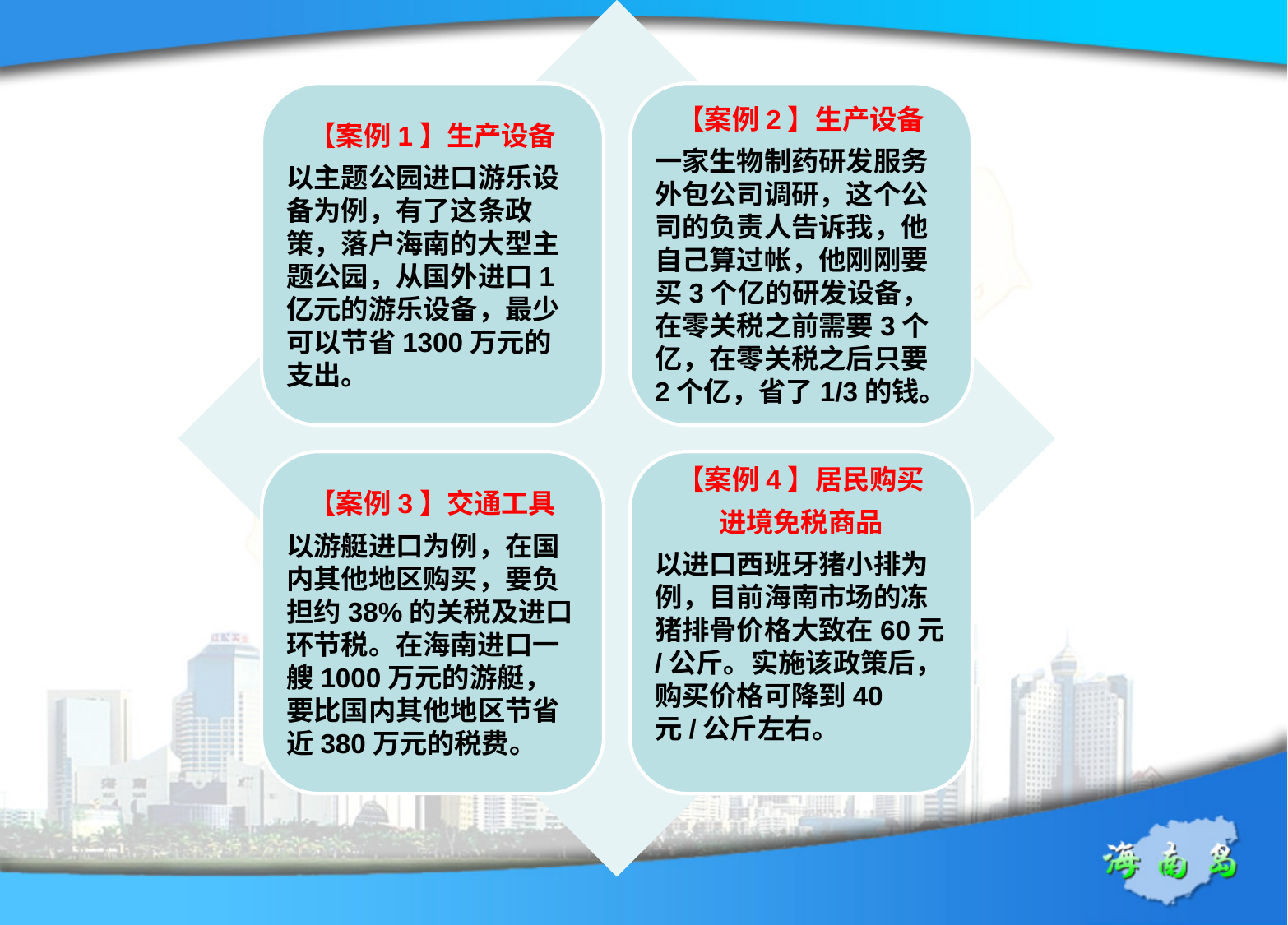

【案例1】生产设备
以主题公园进口游乐设备为例，有了这条政策，落户海南的大型主题公园，从国外进口1亿元的游乐设备，最少可以节省1300万元的支出。
【案例2】生产设备
一家生物制药研发服务外包公司调研，这个公司的负责人告诉我，他自己算过帐，他刚刚要买3个亿的研发设备，在零关税之前需要3个亿，在零关税之后只要2个亿，省了1/3的钱。
【案例3】交通工具
以游艇进口为例，在国内其他地区购买，要负担约38%的关税及进口环节税。在海南进口一艘1000万元的游艇，要比国内其他地区节省近380万元的税费。
【案例4】居民购买
进境免税商品
以进口西班牙猪小排为例，目前海南市场的冻猪排骨价格大致在60元/公斤。实施该政策后，购买价格可降到40元/公斤左右。